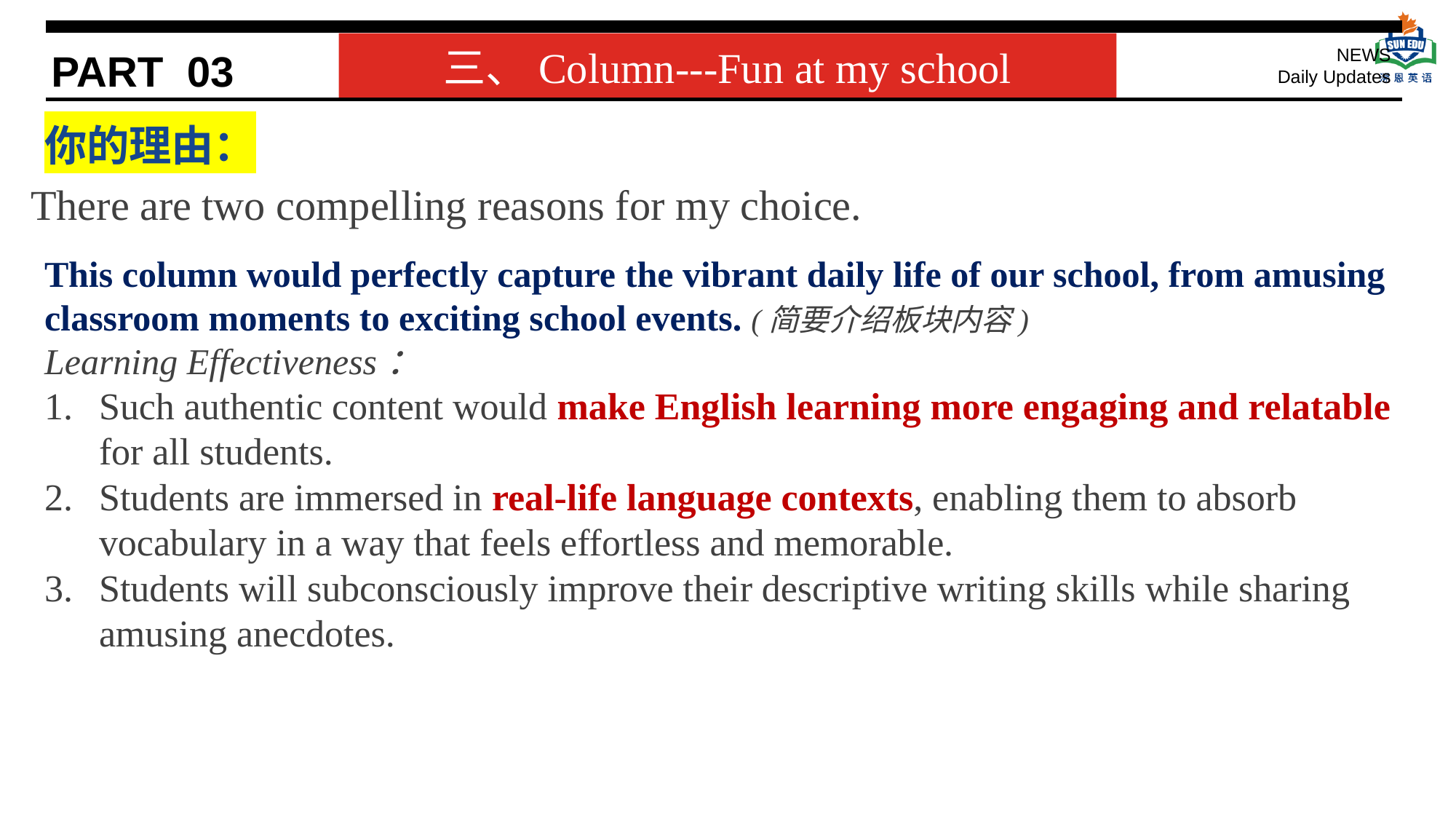

PART  03
三、Column---Fun at my school
NEWS
Daily Updates
你的理由：
There are two compelling reasons for my choice.
This column would perfectly capture the vibrant daily life of our school, from amusing classroom moments to exciting school events. (简要介绍板块内容)
Learning Effectiveness：
Such authentic content would make English learning more engaging and relatable for all students.
Students are immersed in real-life language contexts, enabling them to absorb vocabulary in a way that feels effortless and memorable.
Students will subconsciously improve their descriptive writing skills while sharing amusing anecdotes.